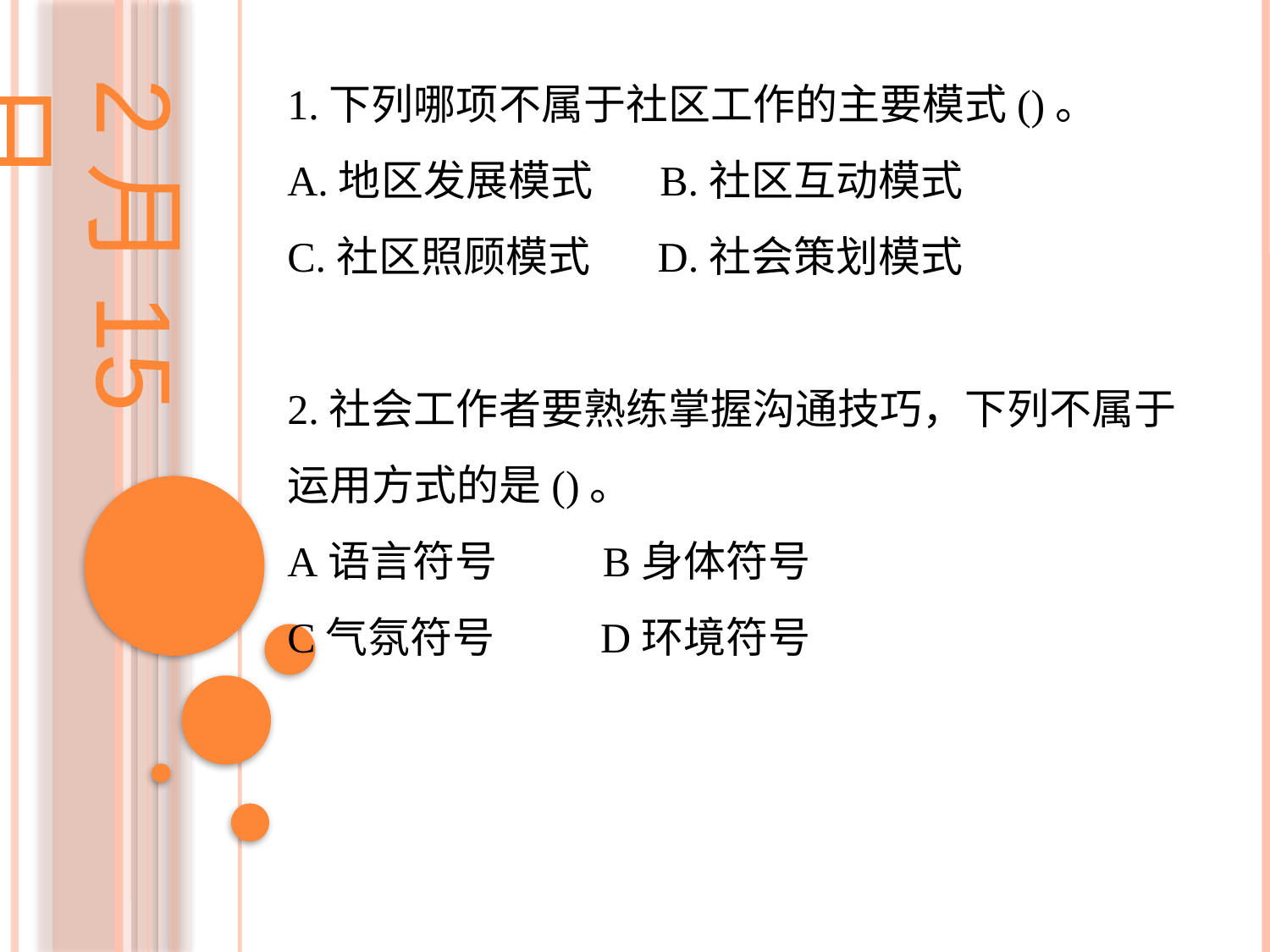

1.下列哪项不属于社区工作的主要模式()。
A.地区发展模式      B.社区互动模式
C.社区照顾模式      D.社会策划模式

2.社会工作者要熟练掌握沟通技巧，下列不属于运用方式的是()。
A语言符号          B身体符号
C气氛符号          D环境符号
2月15日